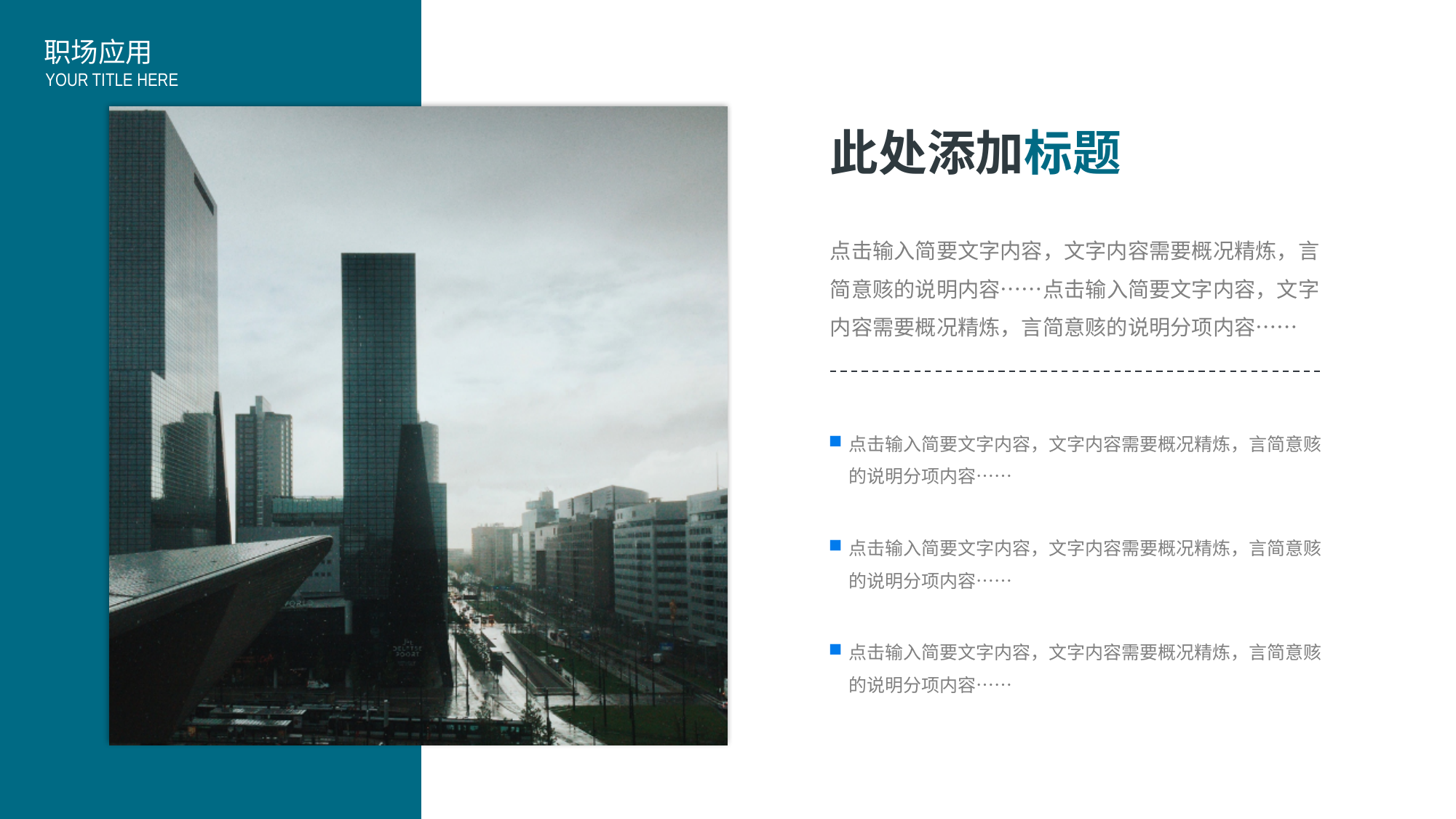

职场应用
YOUR TITLE HERE

此处添加标题
点击输入简要文字内容，文字内容需要概况精炼，言简意赅的说明内容……点击输入简要文字内容，文字内容需要概况精炼，言简意赅的说明分项内容……
点击输入简要文字内容，文字内容需要概况精炼，言简意赅的说明分项内容……
点击输入简要文字内容，文字内容需要概况精炼，言简意赅的说明分项内容……
点击输入简要文字内容，文字内容需要概况精炼，言简意赅的说明分项内容……